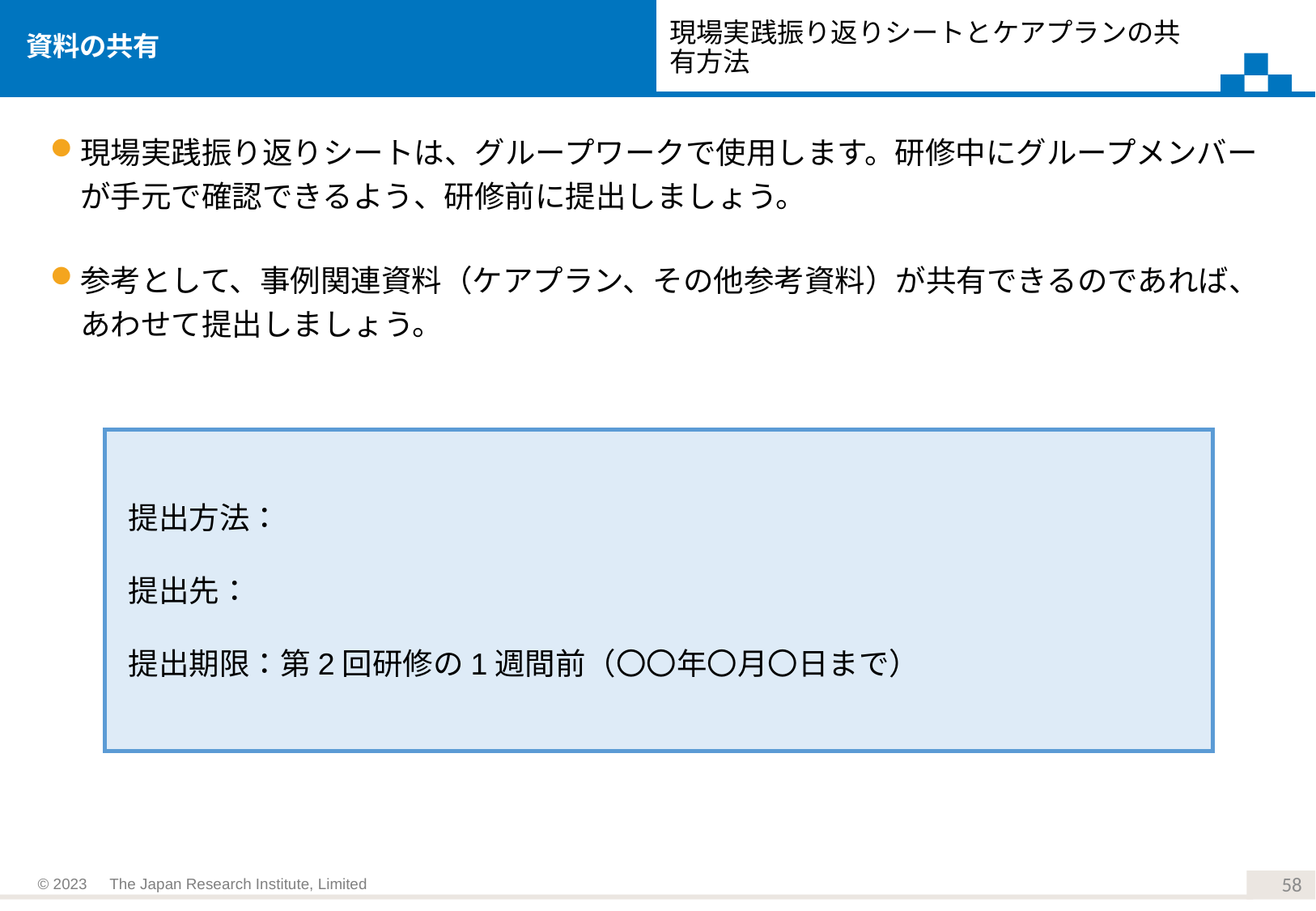

# 資料の共有
現場実践振り返りシートとケアプランの共有方法
現場実践振り返りシートは、グループワークで使用します。研修中にグループメンバーが手元で確認できるよう、研修前に提出しましょう。
参考として、事例関連資料（ケアプラン、その他参考資料）が共有できるのであれば、あわせて提出しましょう。
提出方法：

提出先：

提出期限：第2回研修の1週間前（〇〇年〇月〇日まで）
58